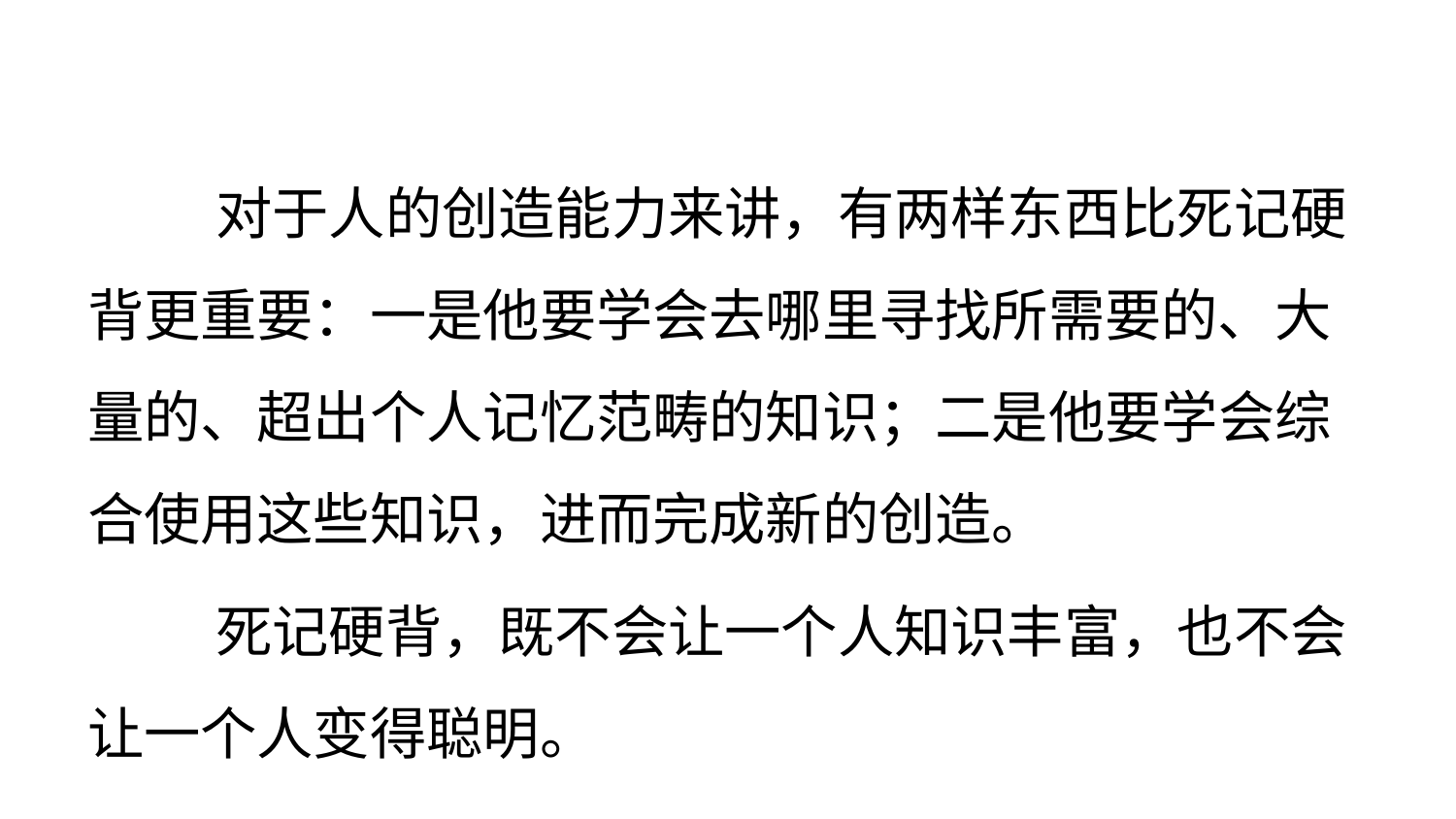

对于人的创造能力来讲，有两样东西比死记硬背更重要：一是他要学会去哪里寻找所需要的、大量的、超出个人记忆范畴的知识；二是他要学会综合使用这些知识，进而完成新的创造。
死记硬背，既不会让一个人知识丰富，也不会让一个人变得聪明。